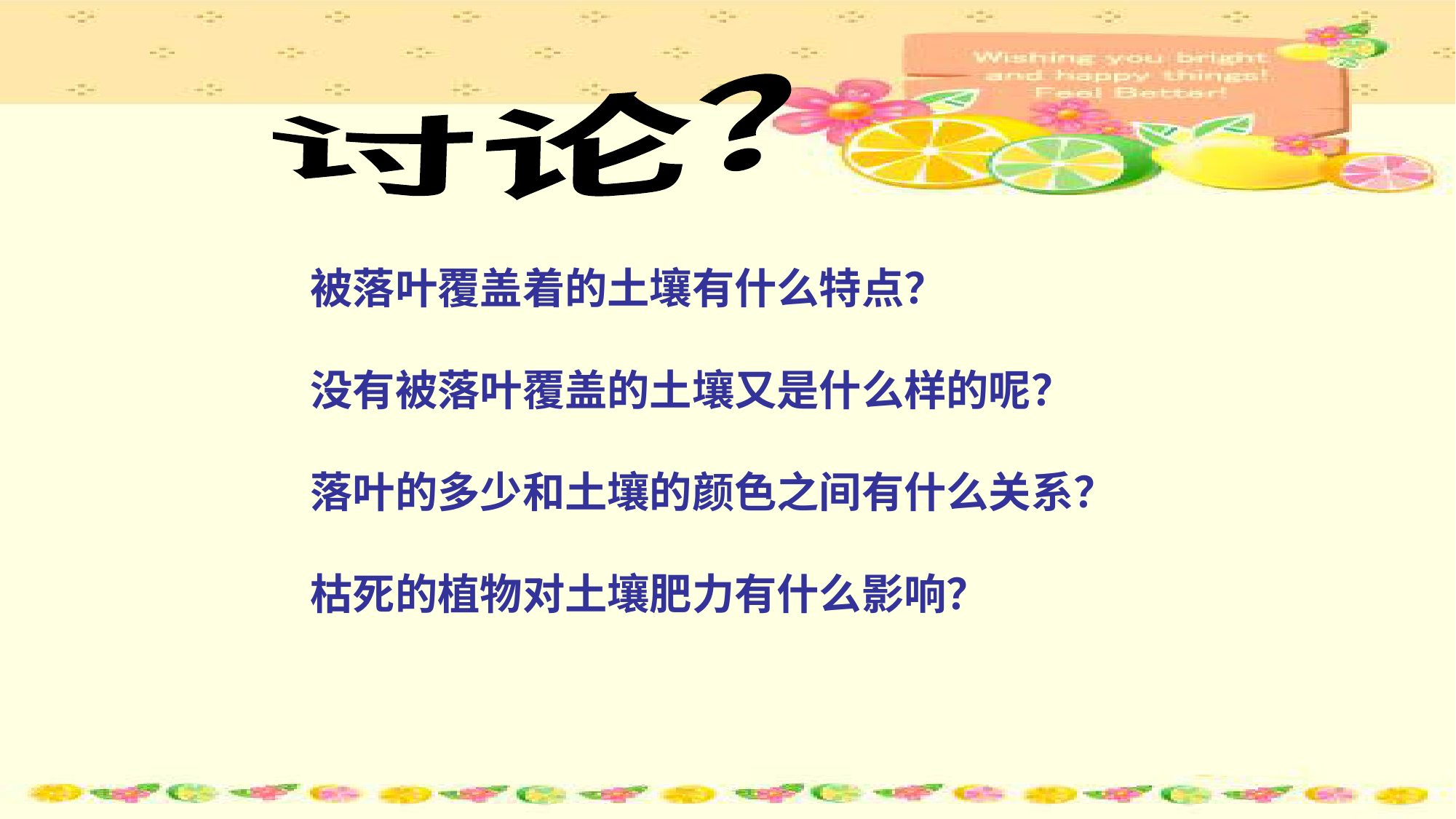

讨论？
被落叶覆盖着的土壤有什么特点？

没有被落叶覆盖的土壤又是什么样的呢？

落叶的多少和土壤的颜色之间有什么关系？

枯死的植物对土壤肥力有什么影响？